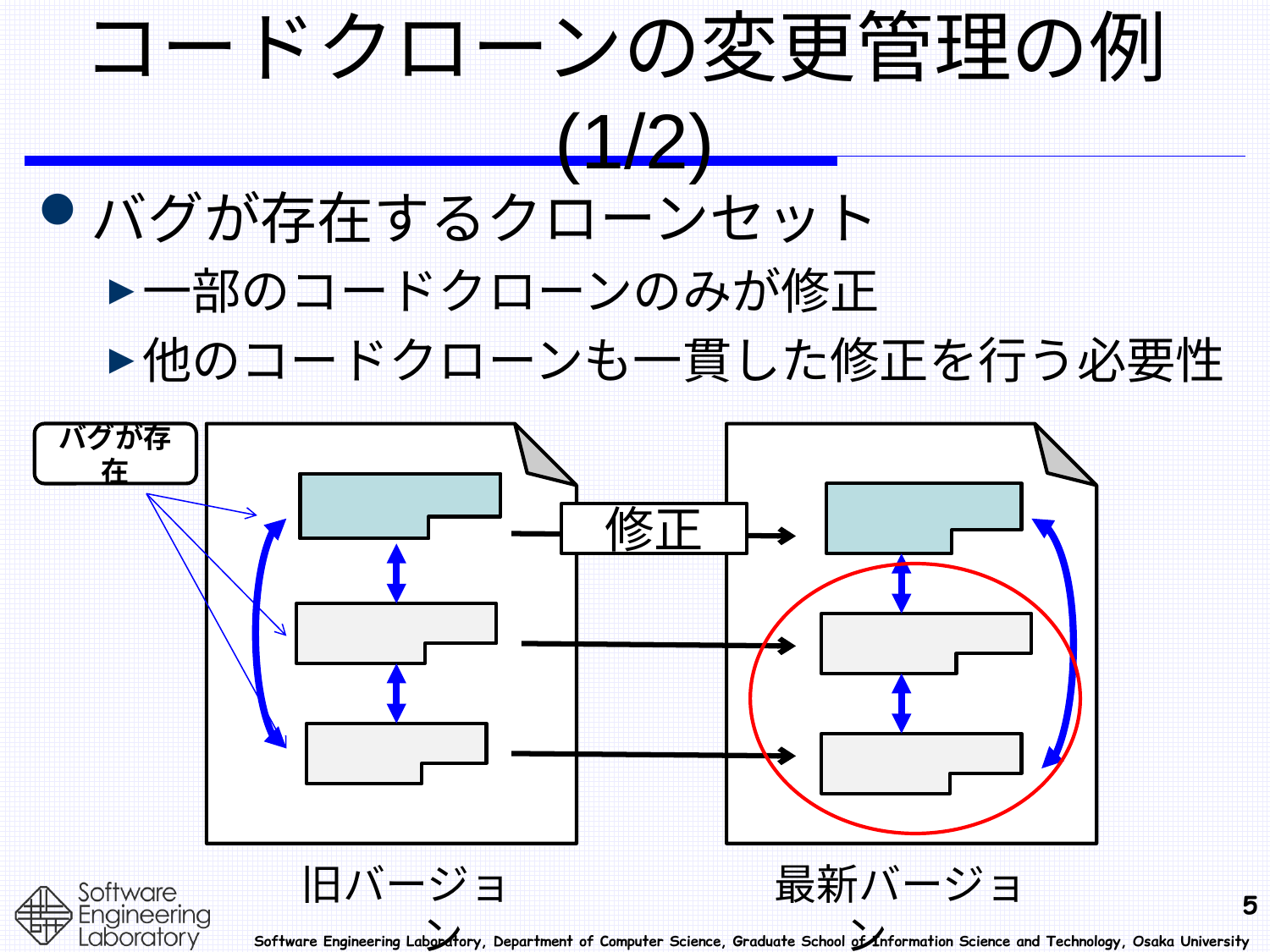

# コードクローンの変更管理の例(1/2)
バグが存在するクローンセット
一部のコードクローンのみが修正
他のコードクローンも一貫した修正を行う必要性
バグが存在

修正

旧バージョン
最新バージョン